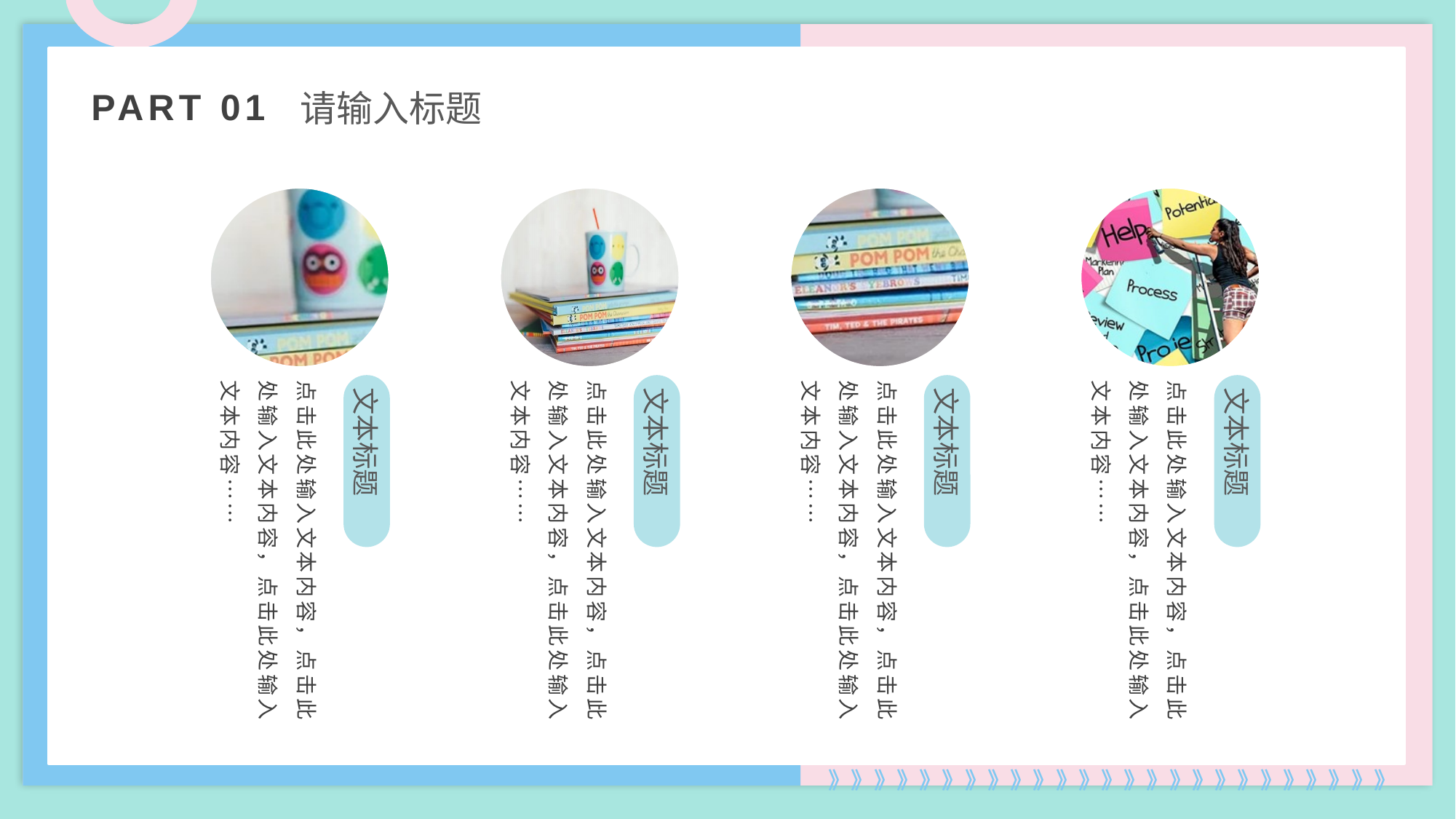

PART 01
请输入标题

点击此处输入文本内容，点击此处输入文本内容，点击此处输入文本内容……
文本标题
点击此处输入文本内容，点击此处输入文本内容，点击此处输入文本内容……
文本标题
点击此处输入文本内容，点击此处输入文本内容，点击此处输入文本内容……
文本标题
点击此处输入文本内容，点击此处输入文本内容，点击此处输入文本内容……
文本标题